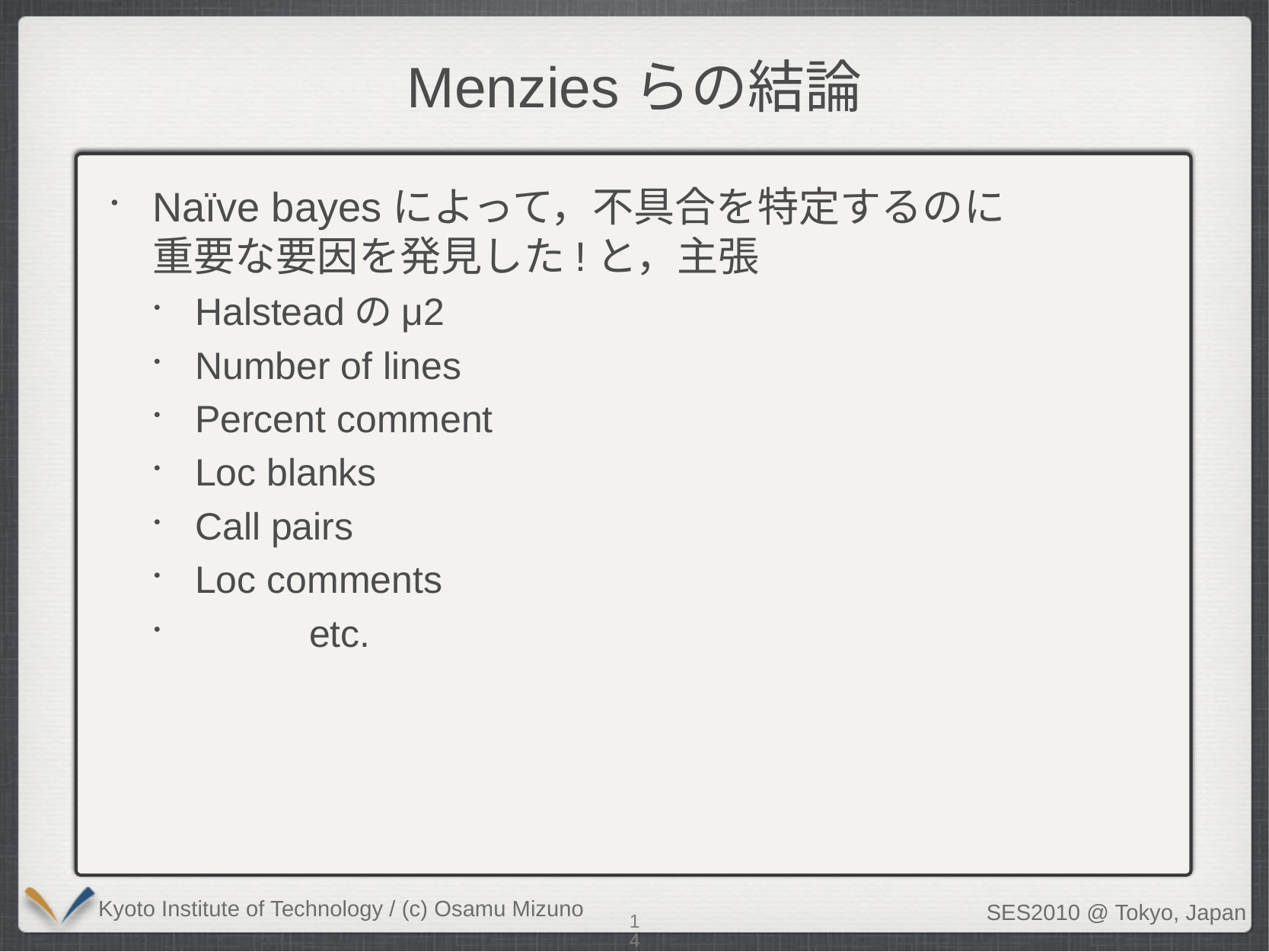

# Menziesらの結論
Naïve bayesによって，不具合を特定するのに
重要な要因を発見した!と，主張
Halsteadのμ2
Number of lines
Percent comment
Loc blanks
Call pairs
Loc comments
	etc.
14